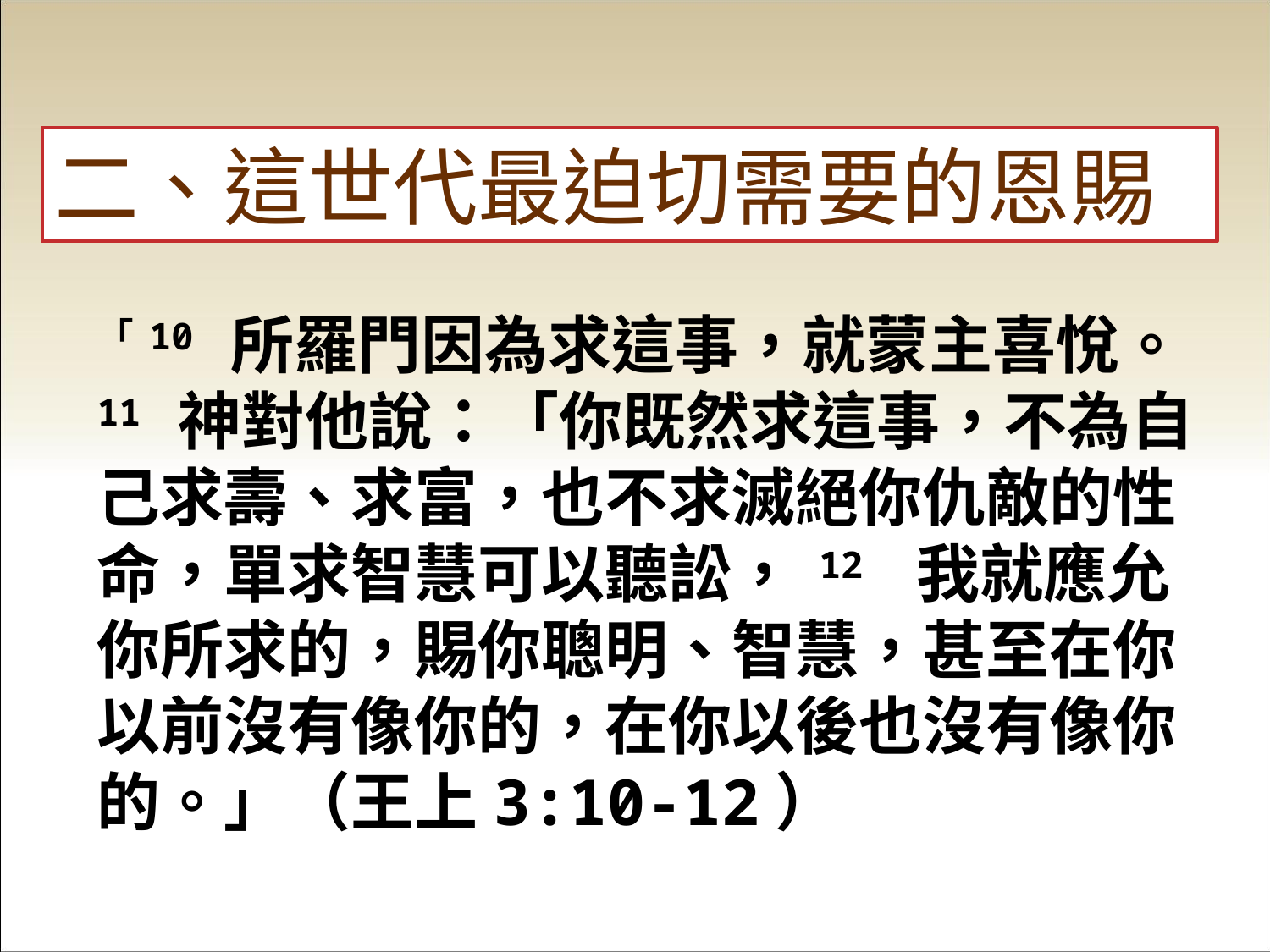

二、這世代最迫切需要的恩賜
「10 所羅門因為求這事，就蒙主喜悅。11 神對他說：「你既然求這事，不為自己求壽、求富，也不求滅絕你仇敵的性命，單求智慧可以聽訟， 12 我就應允你所求的，賜你聰明、智慧，甚至在你以前沒有像你的，在你以後也沒有像你的。」（王上3:10-12）